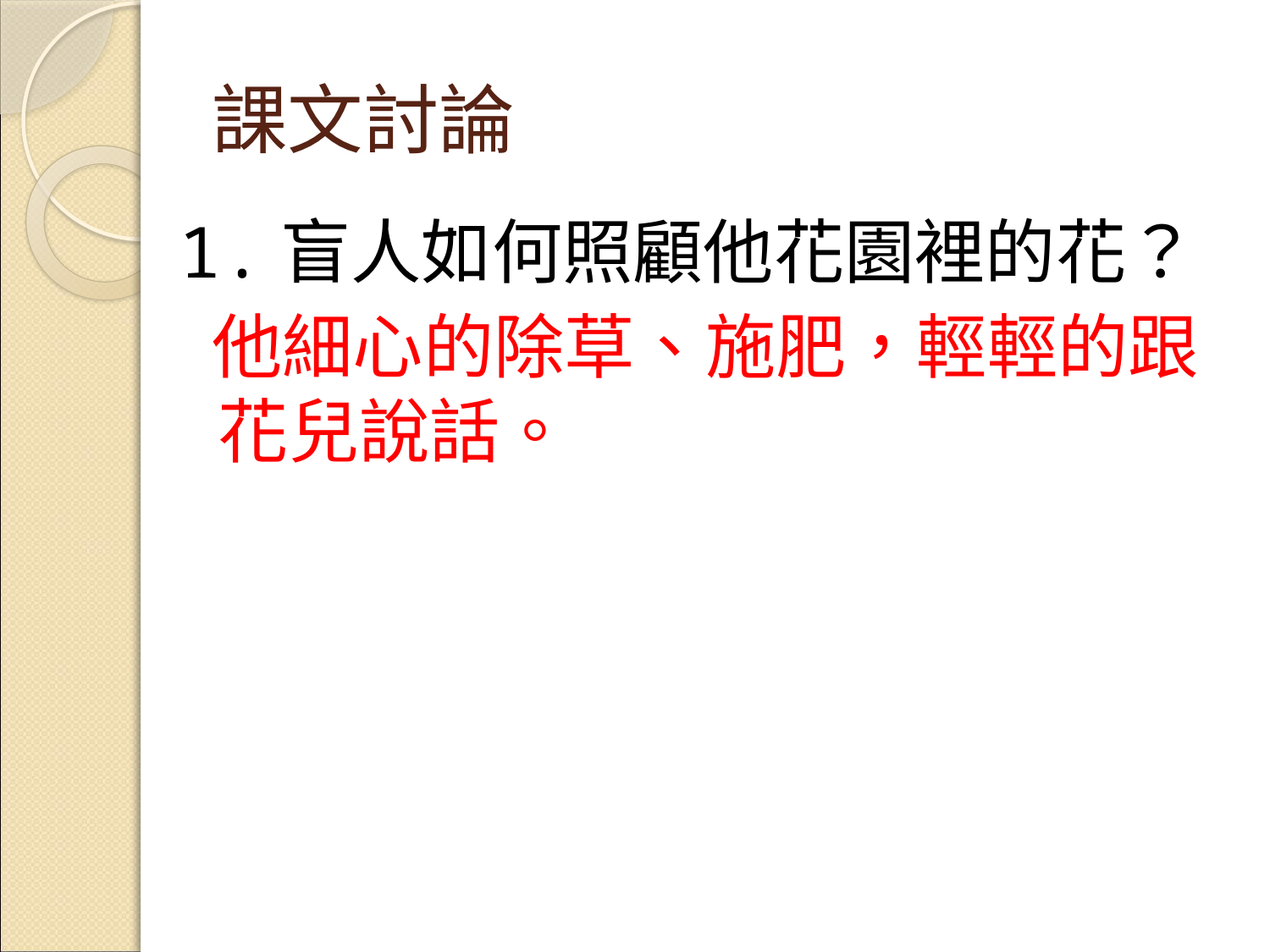

# 課文討論
1.盲人如何照顧他花園裡的花？
 他細心的除草、施肥，輕輕的跟花兒說話。